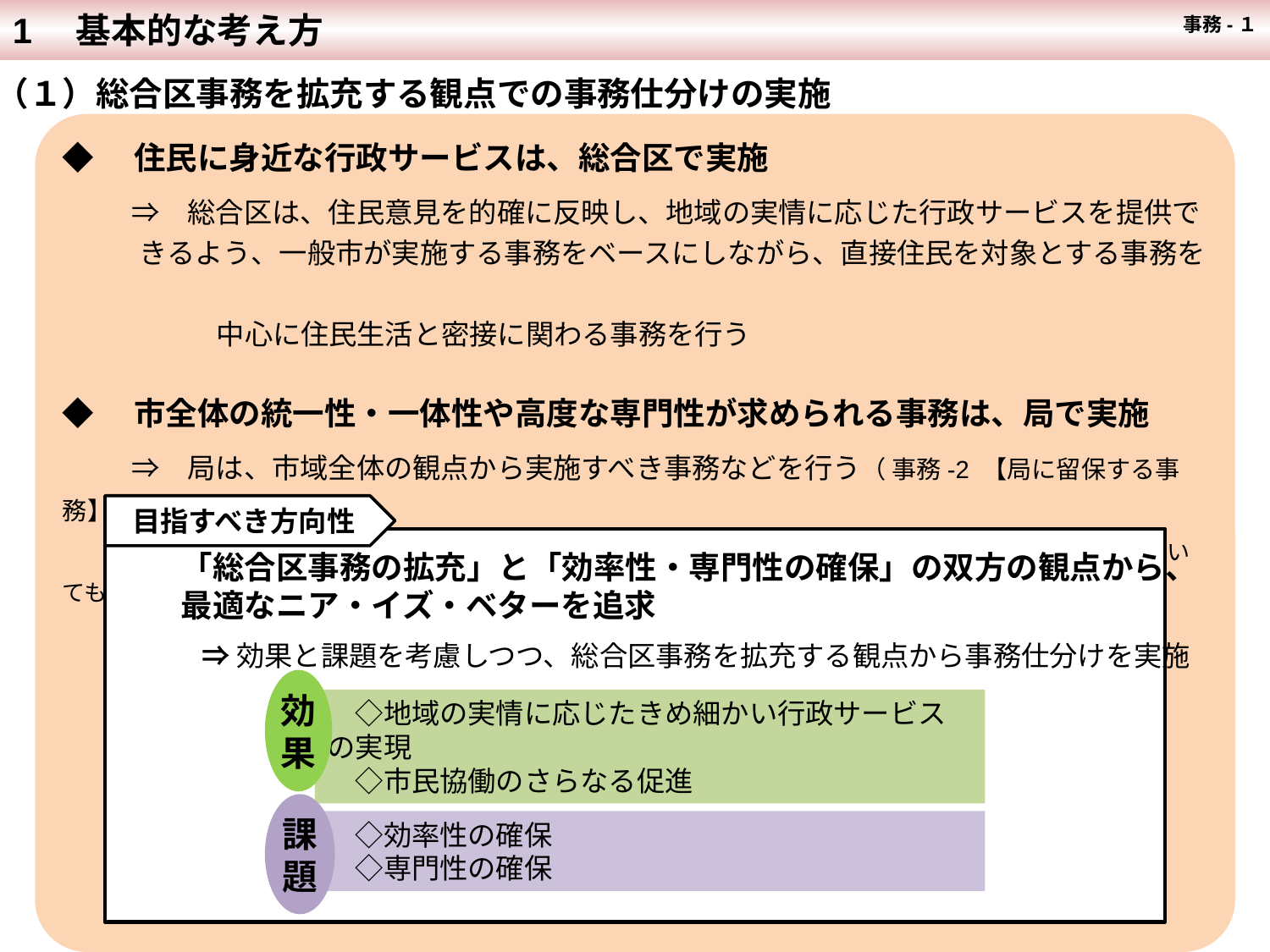

1　基本的な考え方
 事務-１
（１）総合区事務を拡充する観点での事務仕分けの実施
◆　住民に身近な行政サービスは、総合区で実施

　　  ⇒　総合区は、住民意見を的確に反映し、地域の実情に応じた行政サービスを提供で
           きるよう、一般市が実施する事務をベースにしながら、直接住民を対象とする事務を
 　　　　　中心に住民生活と密接に関わる事務を行う

◆　市全体の統一性・一体性や高度な専門性が求められる事務は、局で実施

　　  ⇒　局は、市域全体の観点から実施すべき事務などを行う（ 事務-2 【局に留保する事務】 参照）
　　　　※一般市が実施する事務であっても、事務の性質上又は効率性の観点から一体的に実施すべき事務についても局が行う
目指すべき方向性

　　「総合区事務の拡充」と「効率性・専門性の確保」の双方の観点から、
　　最適なニア・イズ・ベターを追求
　　⇒ 効果と課題を考慮しつつ、総合区事務を拡充する観点から事務仕分けを実施
効
果
　◇地域の実情に応じたきめ細かい行政サービスの実現
　◇市民協働のさらなる促進
課
題
　◇効率性の確保
　◇専門性の確保